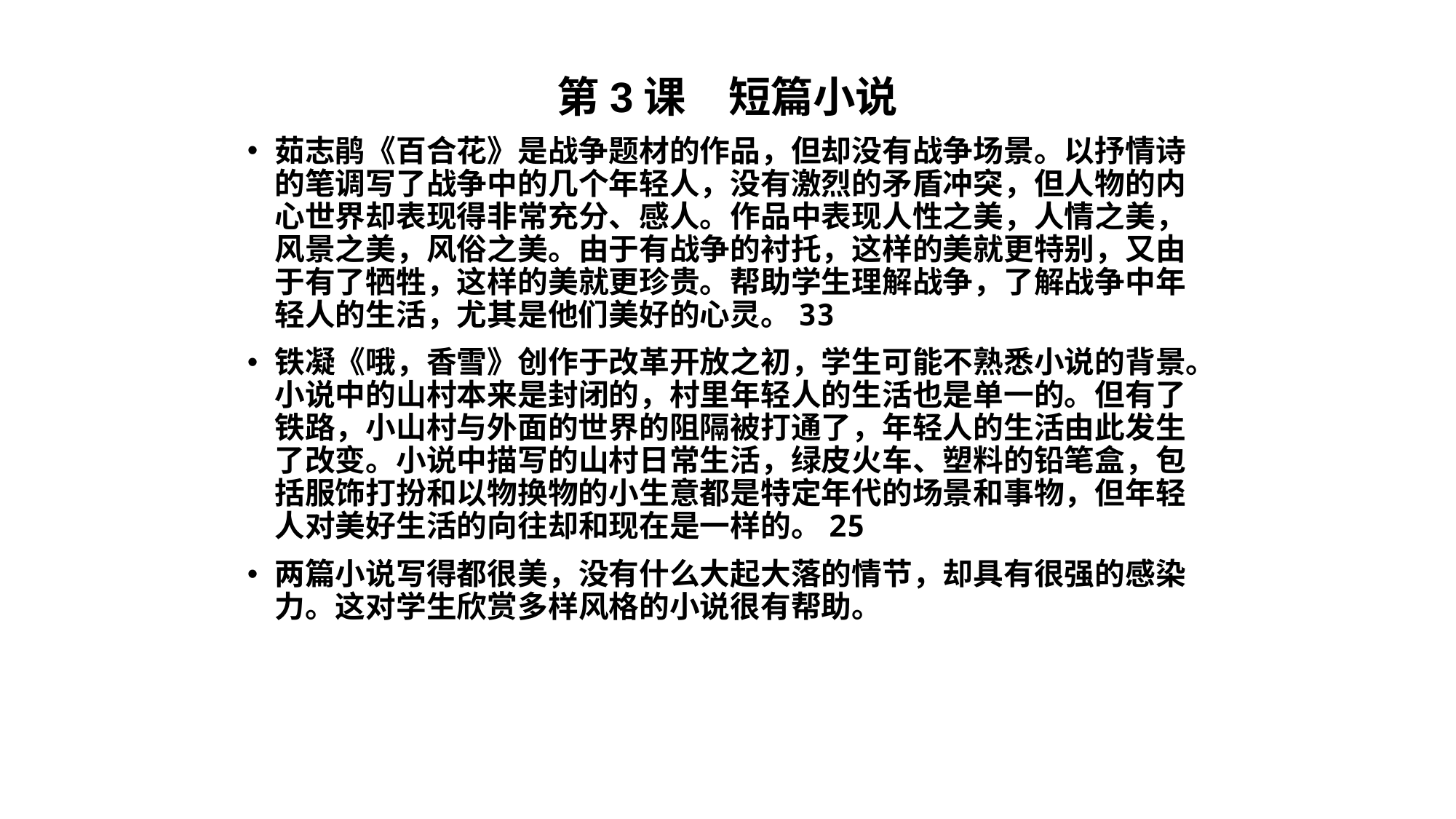

第3课　短篇小说
茹志鹃《百合花》是战争题材的作品，但却没有战争场景。以抒情诗的笔调写了战争中的几个年轻人，没有激烈的矛盾冲突，但人物的内心世界却表现得非常充分、感人。作品中表现人性之美，人情之美，风景之美，风俗之美。由于有战争的衬托，这样的美就更特别，又由于有了牺牲，这样的美就更珍贵。帮助学生理解战争，了解战争中年轻人的生活，尤其是他们美好的心灵。33
铁凝《哦，香雪》创作于改革开放之初，学生可能不熟悉小说的背景。小说中的山村本来是封闭的，村里年轻人的生活也是单一的。但有了铁路，小山村与外面的世界的阻隔被打通了，年轻人的生活由此发生了改变。小说中描写的山村日常生活，绿皮火车、塑料的铅笔盒，包括服饰打扮和以物换物的小生意都是特定年代的场景和事物，但年轻人对美好生活的向往却和现在是一样的。25
两篇小说写得都很美，没有什么大起大落的情节，却具有很强的感染力。这对学生欣赏多样风格的小说很有帮助。